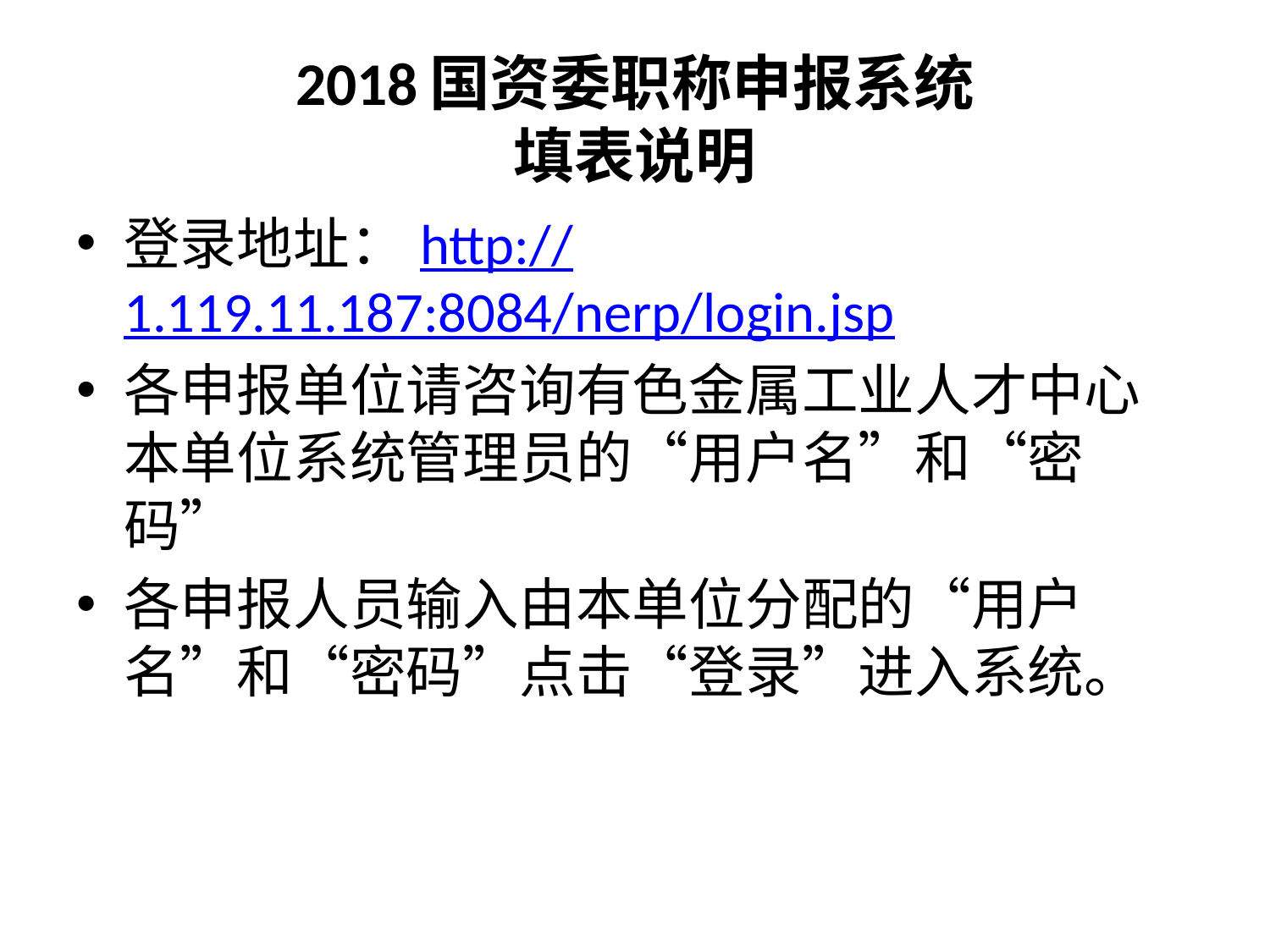

# 2018国资委职称申报系统 填表说明
登录地址：http://1.119.11.187:8084/nerp/login.jsp
各申报单位请咨询有色金属工业人才中心本单位系统管理员的“用户名”和“密码”
各申报人员输入由本单位分配的“用户名”和“密码”点击“登录”进入系统。